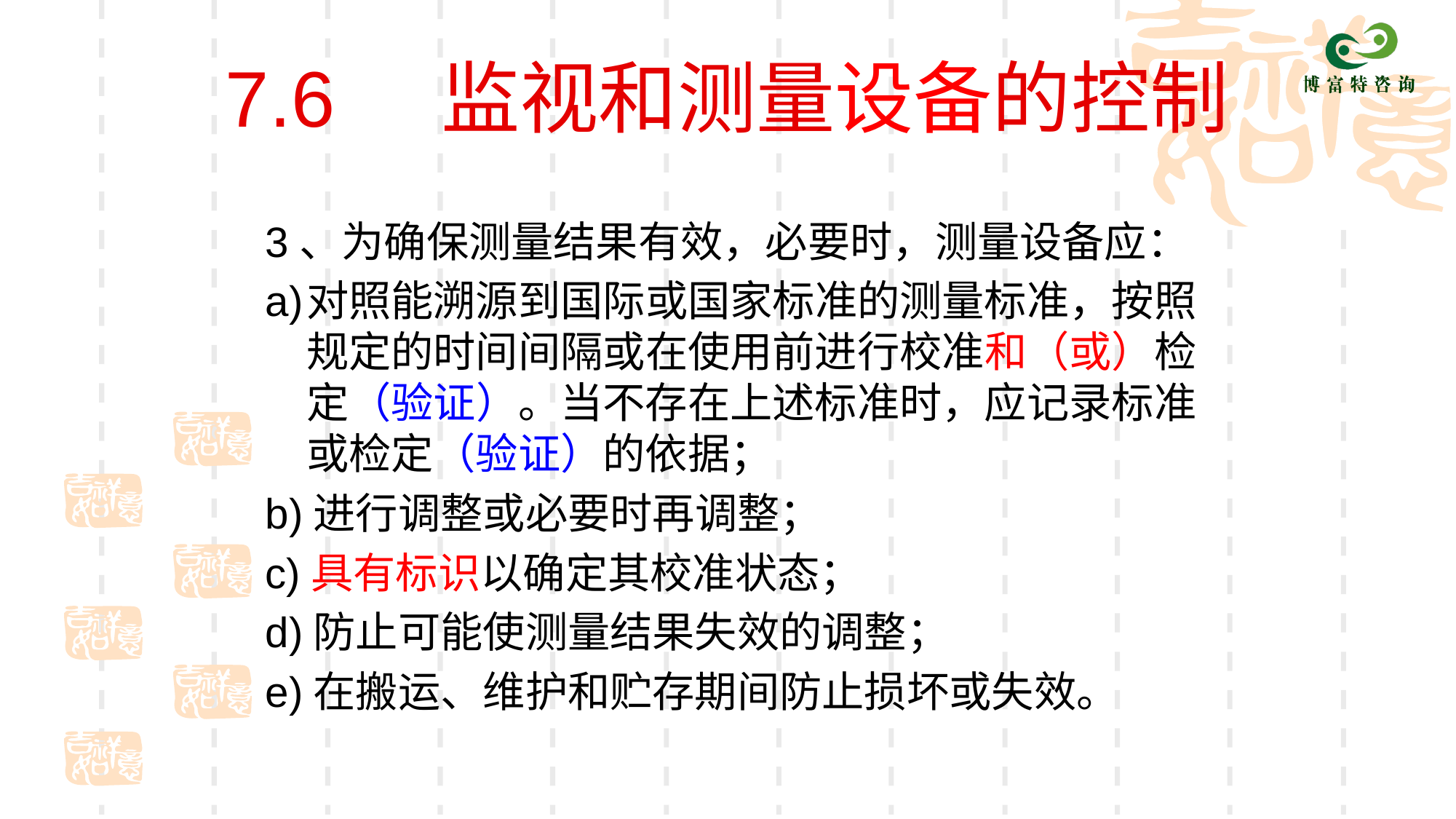

# 7.6    监视和测量设备的控制
3、为确保测量结果有效，必要时，测量设备应：
a)	对照能溯源到国际或国家标准的测量标准，按照规定的时间间隔或在使用前进行校准和（或）检定（验证）。当不存在上述标准时，应记录标准或检定（验证）的依据；
b)进行调整或必要时再调整；
c)具有标识以确定其校准状态；
d)防止可能使测量结果失效的调整；
e)在搬运、维护和贮存期间防止损坏或失效。